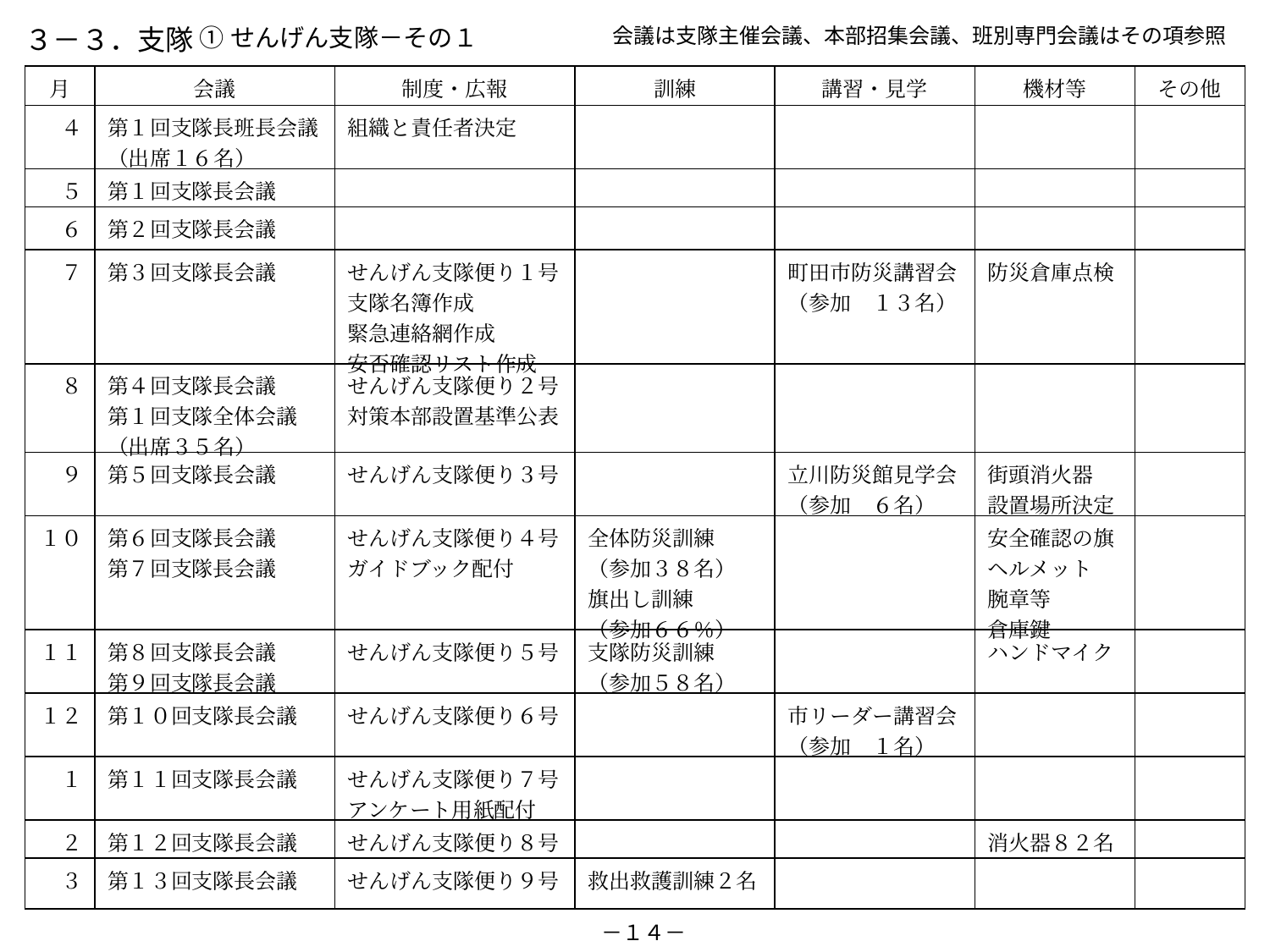

３－３．支隊
①せんげん支隊－その１
会議は支隊主催会議、本部招集会議、班別専門会議はその項参照
| 月 | 会議 | 制度・広報 | 訓練 | 講習・見学 | 機材等 | その他 |
| --- | --- | --- | --- | --- | --- | --- |
| ４ | 第１回支隊長班長会議 （出席１６名） | 組織と責任者決定 |  |  |  |  |
| ５ | 第１回支隊長会議 |  |  |  |  |  |
| ６ | 第２回支隊長会議 |  |  |  |  |  |
| ７ | 第３回支隊長会議 | せんげん支隊便り１号 支隊名簿作成 緊急連絡網作成 安否確認リスト作成 |  | 町田市防災講習会 （参加　１３名） | 防災倉庫点検 |  |
| ８ | 第４回支隊長会議 第１回支隊全体会議 （出席３５名） | せんげん支隊便り２号 対策本部設置基準公表 |  |  |  |  |
| ９ | 第５回支隊長会議 | せんげん支隊便り３号 |  | 立川防災館見学会 （参加　６名） | 街頭消火器 設置場所決定 |  |
| １０ | 第６回支隊長会議 第７回支隊長会議 | せんげん支隊便り４号 ガイドブック配付 | 全体防災訓練 （参加３８名） 旗出し訓練 （参加６６％） |  | 安全確認の旗 ヘルメット 腕章等 倉庫鍵 |  |
| １１ | 第８回支隊長会議 第９回支隊長会議 | せんげん支隊便り５号 | 支隊防災訓練 （参加５８名） |  | ハンドマイク |  |
| １２ | 第１０回支隊長会議 | せんげん支隊便り６号 |  | 市リーダー講習会 （参加　１名） |  |  |
| １ | 第１１回支隊長会議 | せんげん支隊便り７号 アンケート用紙配付 |  |  |  |  |
| ２ | 第１２回支隊長会議 | せんげん支隊便り８号 |  |  | 消火器８２名 |  |
| ３ | 第１３回支隊長会議 | せんげん支隊便り９号 | 救出救護訓練２名 |  |  |  |
－１４－